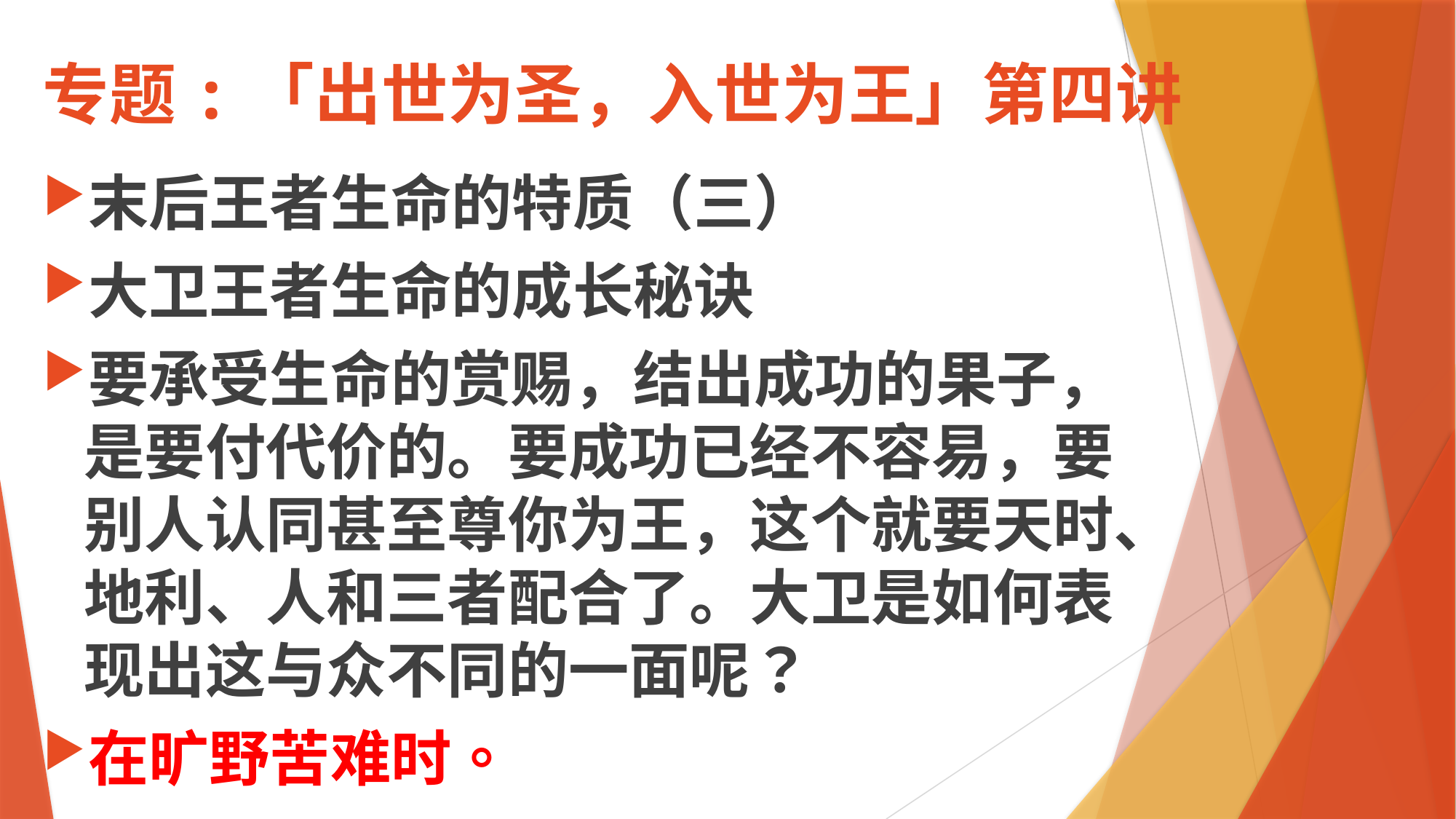

# 专题:「出世为圣，入世为王」第四讲
末后王者生命的特质（三）
大卫王者生命的成长秘诀
要承受生命的赏赐，结出成功的果子，是要付代价的。要成功已经不容易，要别人认同甚至尊你为王，这个就要天时、地利、人和三者配合了。大卫是如何表现出这与众不同的一面呢？
在旷野苦难时。